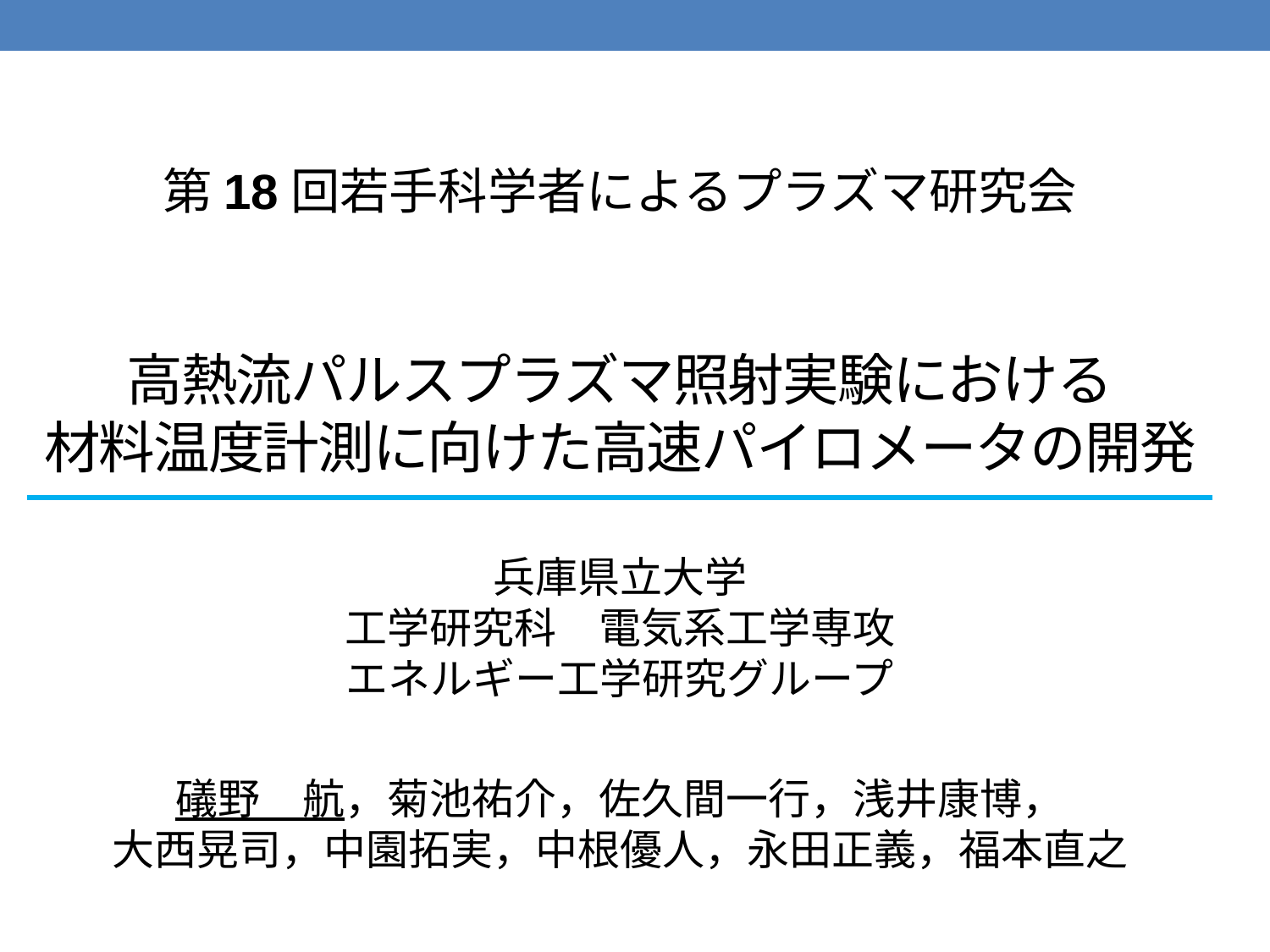

第18回若手科学者によるプラズマ研究会
高熱流パルスプラズマ照射実験における
材料温度計測に向けた高速パイロメータの開発
兵庫県立大学
工学研究科　電気系工学専攻
エネルギー工学研究グループ
礒野　航，菊池祐介，佐久間一行，浅井康博，
大西晃司，中園拓実，中根優人，永田正義，福本直之